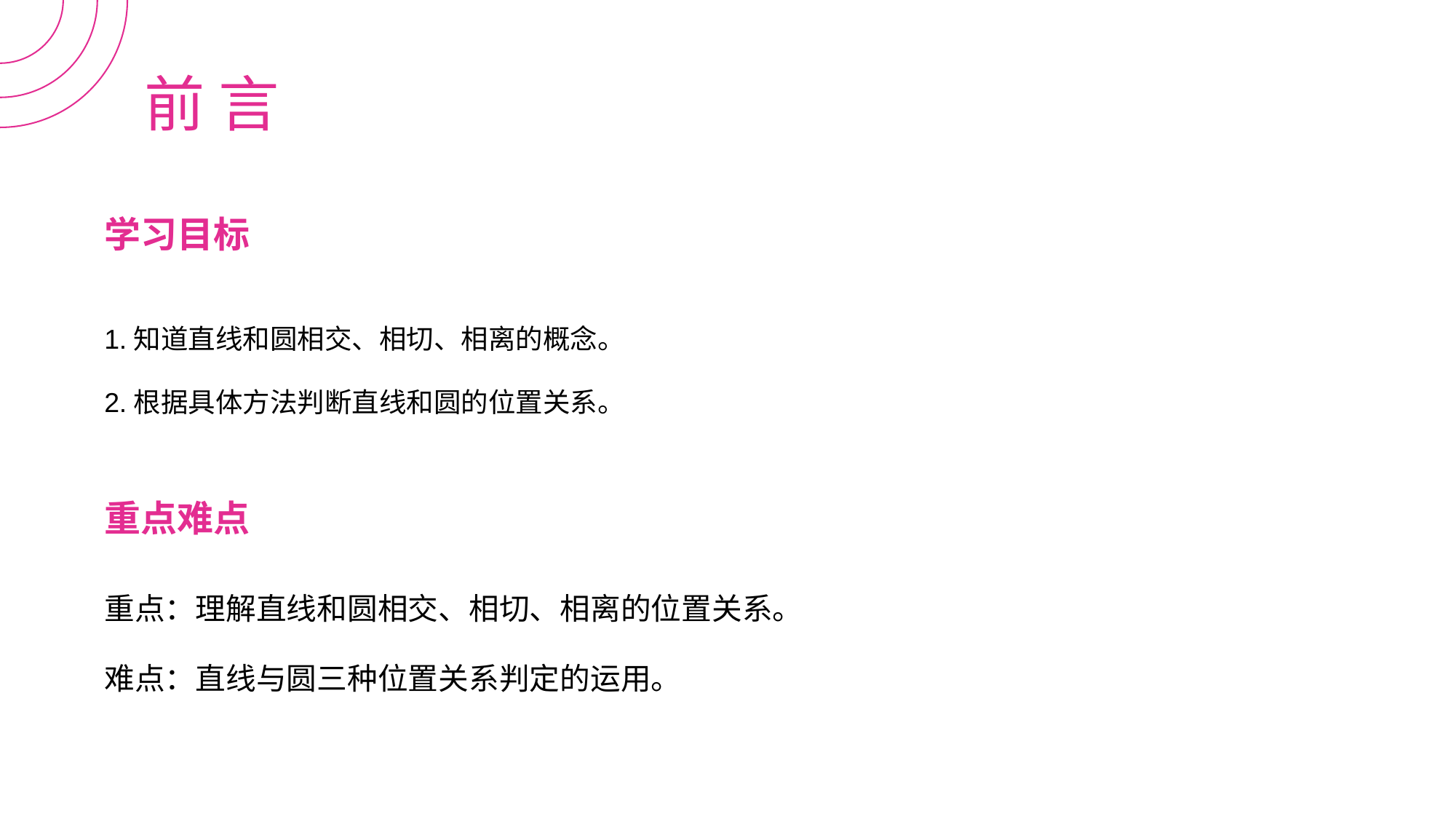

前 言
学习目标
1.知道直线和圆相交、相切、相离的概念。
2.根据具体方法判断直线和圆的位置关系。
重点难点
重点：理解直线和圆相交、相切、相离的位置关系。
难点：直线与圆三种位置关系判定的运用。